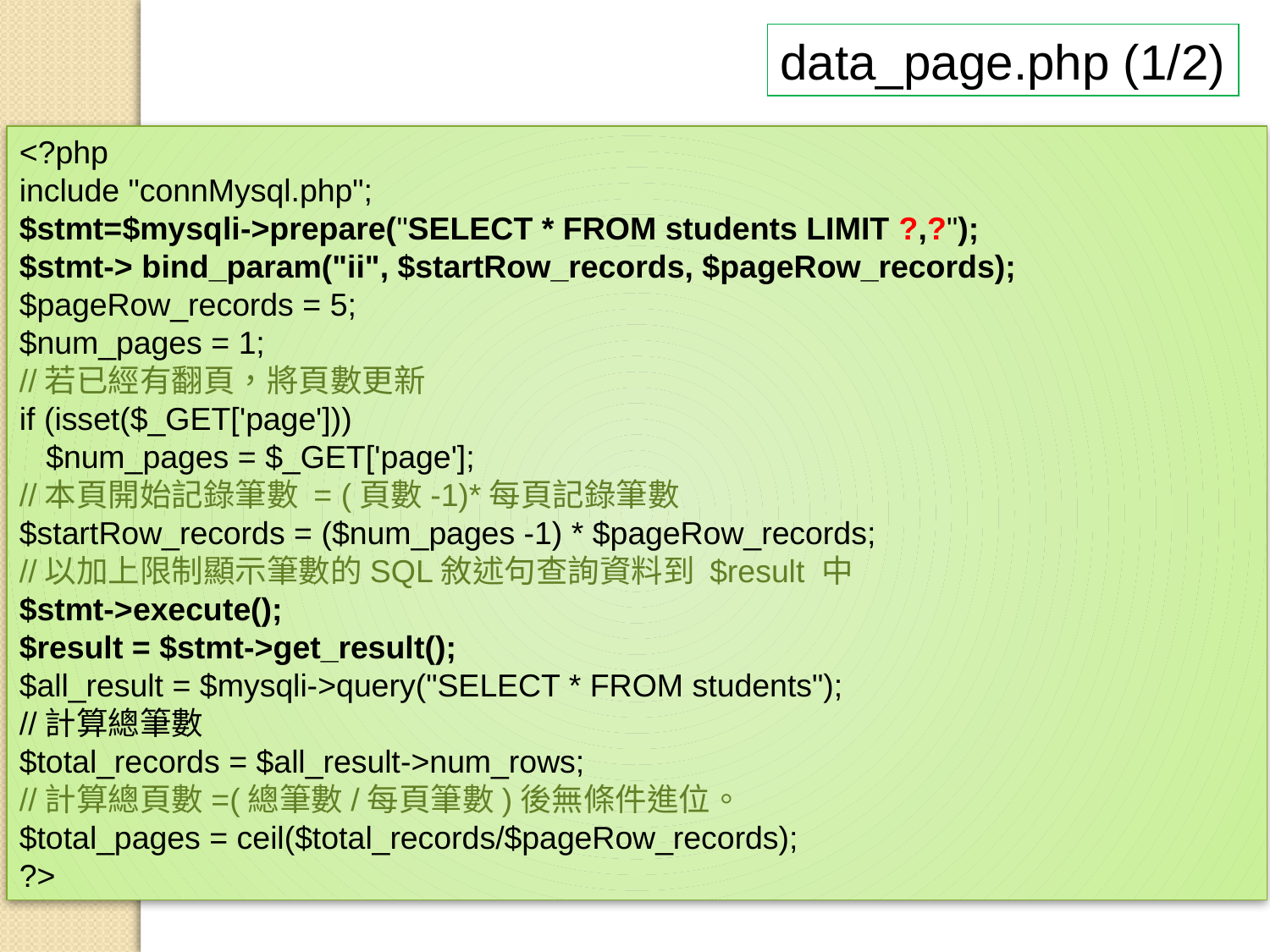

data_page.php (1/2)
<?php
include "connMysql.php";
$stmt=$mysqli->prepare("SELECT * FROM students LIMIT ?,?");
$stmt-> bind_param("ii", $startRow_records, $pageRow_records);
$pageRow_records = 5;
$num_pages = 1;
//若已經有翻頁，將頁數更新
if (isset($_GET['page']))
   $num_pages = $_GET['page'];
//本頁開始記錄筆數 = (頁數-1)*每頁記錄筆數
$startRow_records = ($num_pages -1) * $pageRow_records;
//以加上限制顯示筆數的SQL敘述句查詢資料到 $result 中
$stmt->execute();
$result = $stmt->get_result();
$all_result = $mysqli->query("SELECT * FROM students");
//計算總筆數
$total_records = $all_result->num_rows;
//計算總頁數=(總筆數/每頁筆數)後無條件進位。
$total_pages = ceil($total_records/$pageRow_records);
?>